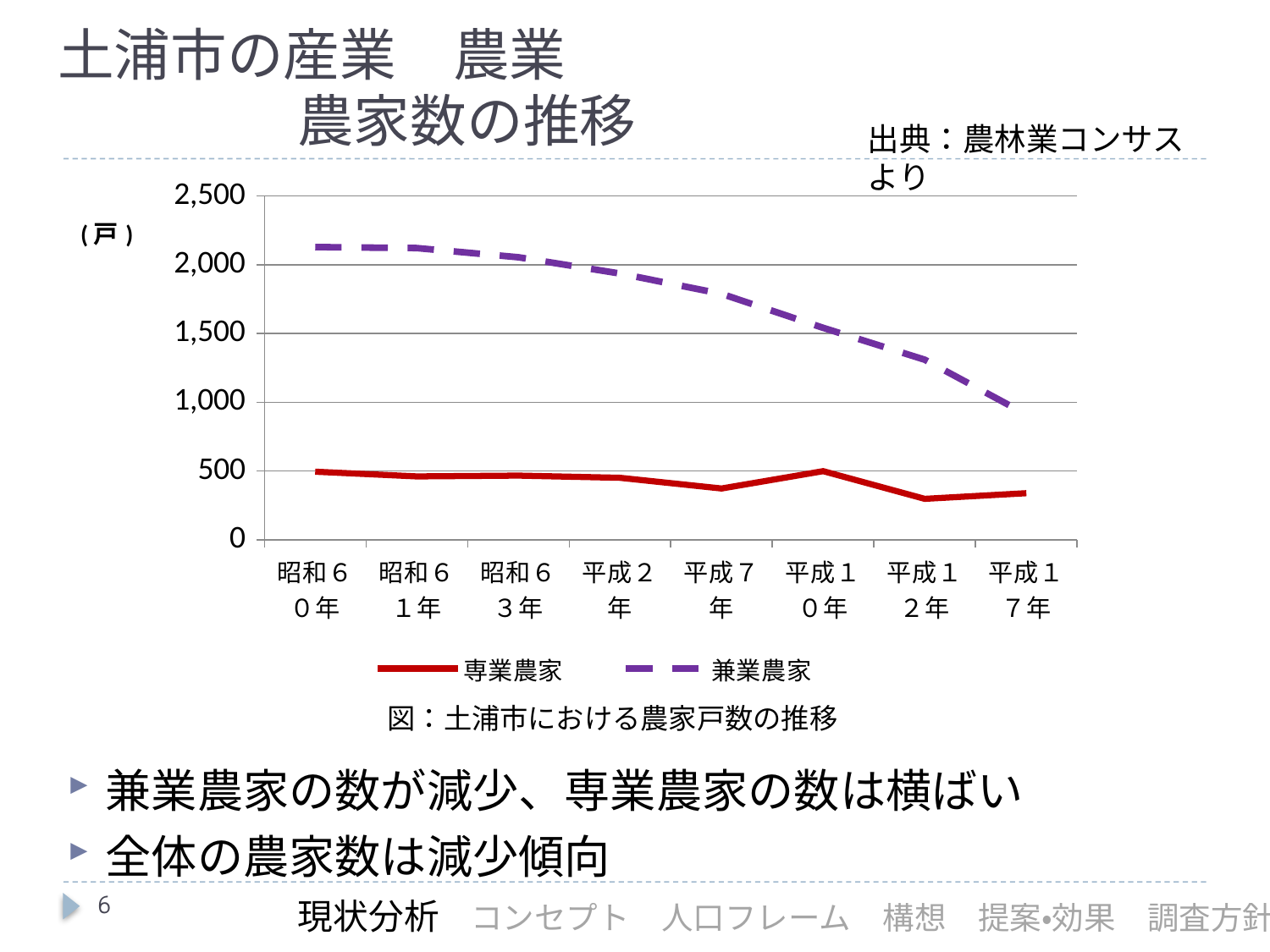

# 土浦市の産業　農業
農家数の推移
出典：農林業コンサスより

### Chart

| Category | 専業農家 |  |
|---|---|---|
| 昭和６０年 | 495.0 | 2129.0 |
| 昭和６１年 | 461.0 | 2122.0 |
| 昭和６３年 | 467.0 | 2055.0 |
| 平成２年 | 451.0 | 1937.0 |
| 平成７年 | 373.0 | 1789.0 |
| 平成１０年 | 499.0 | 1542.0 |
| 平成１２年 | 298.0 | 1310.0 |
| 平成１７年 | 339.0 | 912.0 |
図：土浦市における農家戸数の推移
兼業農家の数が減少、専業農家の数は横ばい
全体の農家数は減少傾向
6
現状分析　コンセプト　人口フレーム　構想　提案・効果　調査方針